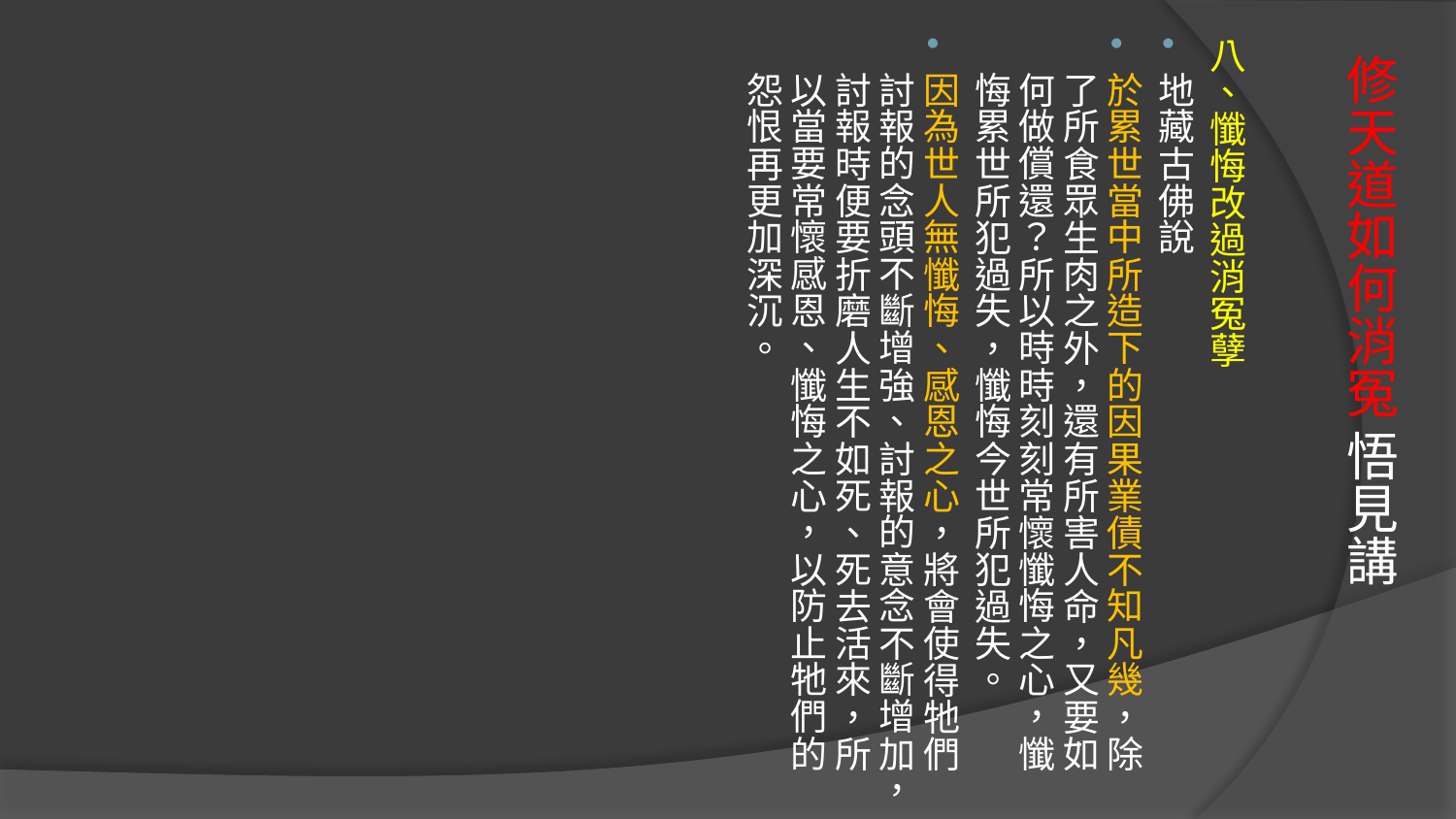

八、懺悔改過消冤孽
地藏古佛說
於累世當中所造下的因果業債不知凡幾，除了所食眾生肉之外，還有所害人命，又要如何做償還？所以時時刻刻常懷懺悔之心，懺悔累世所犯過失，懺悔今世所犯過失。
因為世人無懺悔、感恩之心，將會使得牠們討報的念頭不斷增強、討報的意念不斷增加，討報時便要折磨人生不如死、死去活來，所以當要常懷感恩、懺悔之心，以防止牠們的怨恨再更加深沉。

# 修天道如何消冤 悟見講